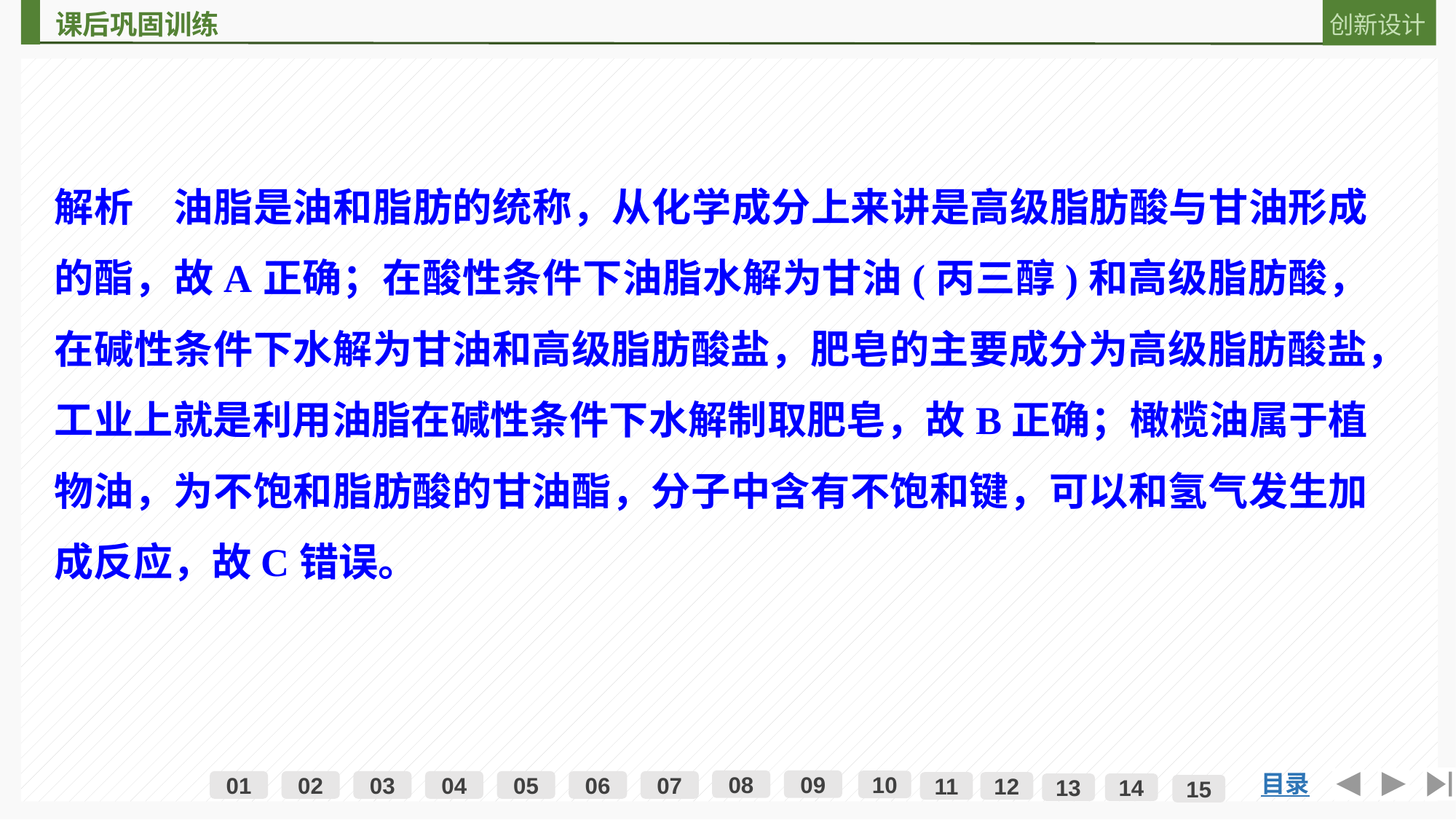

解析　油脂是油和脂肪的统称，从化学成分上来讲是高级脂肪酸与甘油形成的酯，故A正确；在酸性条件下油脂水解为甘油(丙三醇)和高级脂肪酸，在碱性条件下水解为甘油和高级脂肪酸盐，肥皂的主要成分为高级脂肪酸盐，工业上就是利用油脂在碱性条件下水解制取肥皂，故B正确；橄榄油属于植物油，为不饱和脂肪酸的甘油酯，分子中含有不饱和键，可以和氢气发生加成反应，故C错误。